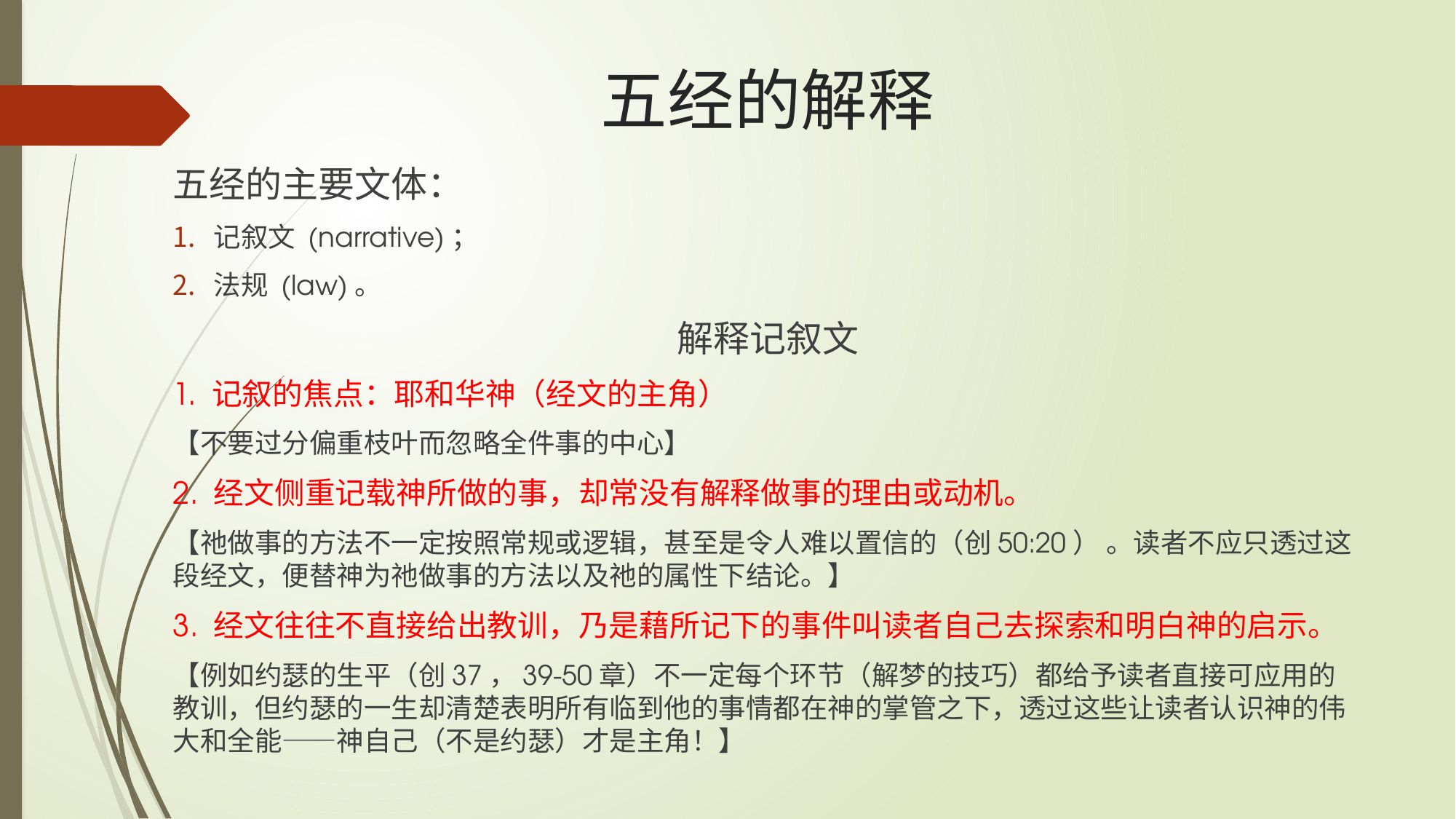

# 五经的解释
五经的主要文体：
记叙文 (narrative)；
法规 (law)。
解释记叙文
1. 记叙的焦点：耶和华神（经文的主角）
【不要过分偏重枝叶而忽略全件事的中心】
2. 经文侧重记载神所做的事，却常没有解释做事的理由或动机。
【祂做事的方法不一定按照常规或逻辑，甚至是令人难以置信的（创50:20） 。读者不应只透过这段经文，便替神为祂做事的方法以及祂的属性下结论。】
3. 经文往往不直接给出教训，乃是藉所记下的事件叫读者自己去探索和明白神的启示。
【例如约瑟的生平（创37，39-50章）不一定每个环节（解梦的技巧）都给予读者直接可应用的教训，但约瑟的一生却清楚表明所有临到他的事情都在神的掌管之下，透过这些让读者认识神的伟大和全能——神自己（不是约瑟）才是主角！】